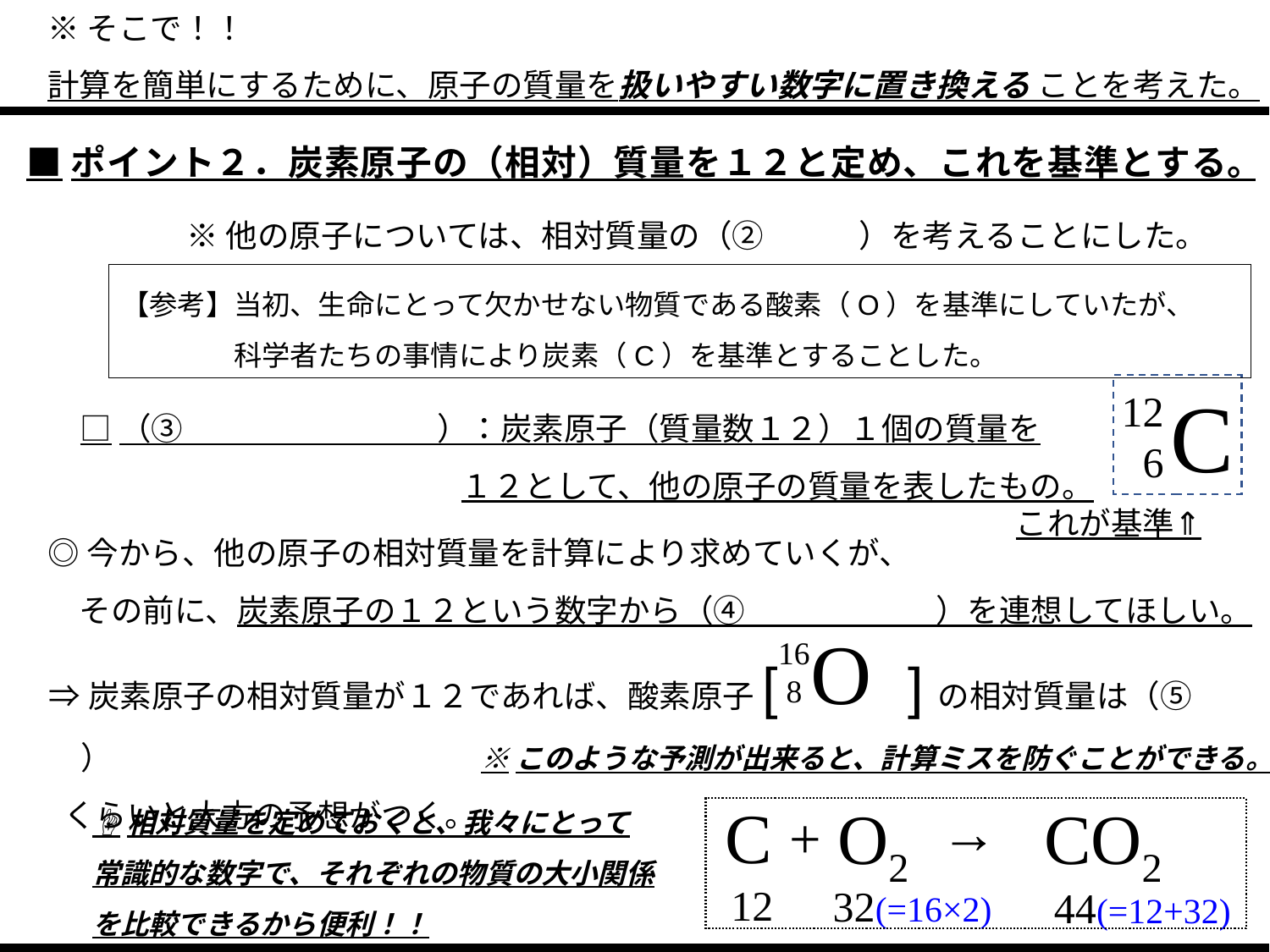

※そこで！！
計算を簡単にするために、原子の質量を扱いやすい数字に置き換える ことを考えた。
■ポイント２．炭素原子の（相対）質量を１２と定め、これを基準とする。
※他の原子については、相対質量の（②　　　）を考えることにした。
【参考】当初、生命にとって欠かせない物質である酸素（O）を基準にしていたが、
　　　　科学者たちの事情により炭素（C）を基準とすることした。
C

12
  6
□（③　　　　　　　　）：炭素原子（質量数１２）１個の質量を
　　　　　　　　　　　　１２として、他の原子の質量を表したもの。
これが基準⇑
◎今から、他の原子の相対質量を計算により求めていくが、
　その前に、炭素原子の１２という数字から（④　　　　　　）を連想してほしい。
⇒炭素原子の相対質量が１２であれば、酸素原子[   　]の相対質量は（⑤　 　）
 くらいと大方の予想がつく。
O
16
8
※このような予測が出来ると、計算ミスを防ぐことができる。
☝相対質量を定めておくと、我々にとって
常識的な数字で、それぞれの物質の大小関係
を比較できるから便利！！
C
O2
CO2
→
+

12
32(=16×2)
44(=12+32)